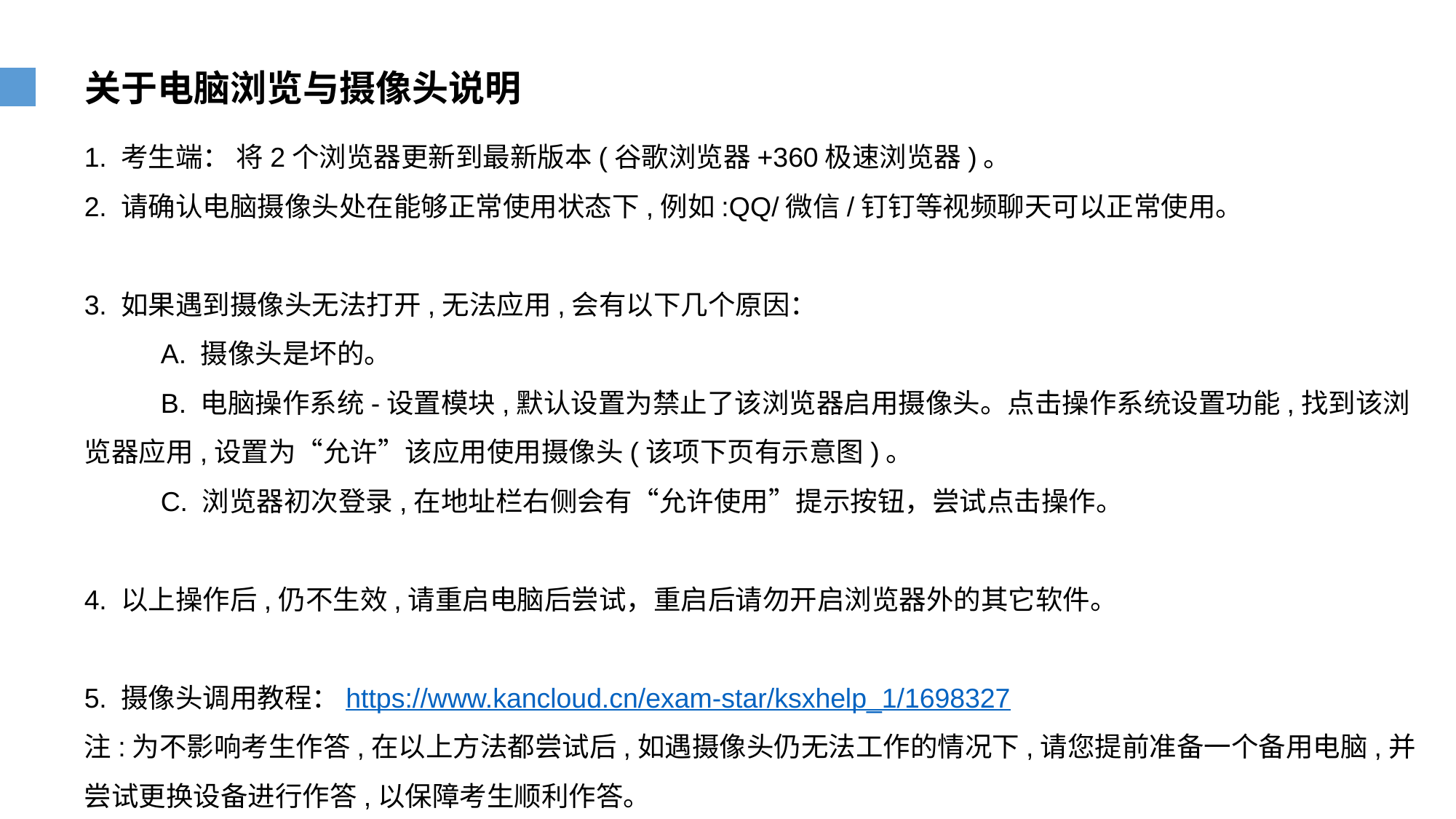

关于电脑浏览与摄像头说明

1. 考生端： 将2个浏览器更新到最新版本(谷歌浏览器+360极速浏览器)。
2. 请确认电脑摄像头处在能够正常使用状态下,例如:QQ/微信/钉钉等视频聊天可以正常使用。

3. 如果遇到摄像头无法打开,无法应用,会有以下几个原因：
          A. 摄像头是坏的。
          B. 电脑操作系统-设置模块,默认设置为禁止了该浏览器启用摄像头。点击操作系统设置功能,找到该浏
览器应用,设置为“允许”该应用使用摄像头(该项下页有示意图)。
          C. 浏览器初次登录,在地址栏右侧会有“允许使用”提示按钮，尝试点击操作。

4. 以上操作后,仍不生效,请重启电脑后尝试，重启后请勿开启浏览器外的其它软件。

5. 摄像头调用教程：https://www.kancloud.cn/exam-star/ksxhelp_1/1698327
注:为不影响考生作答,在以上方法都尝试后,如遇摄像头仍无法工作的情况下,请您提前准备一个备用电脑,并尝试更换设备进行作答,以保障考生顺利作答。